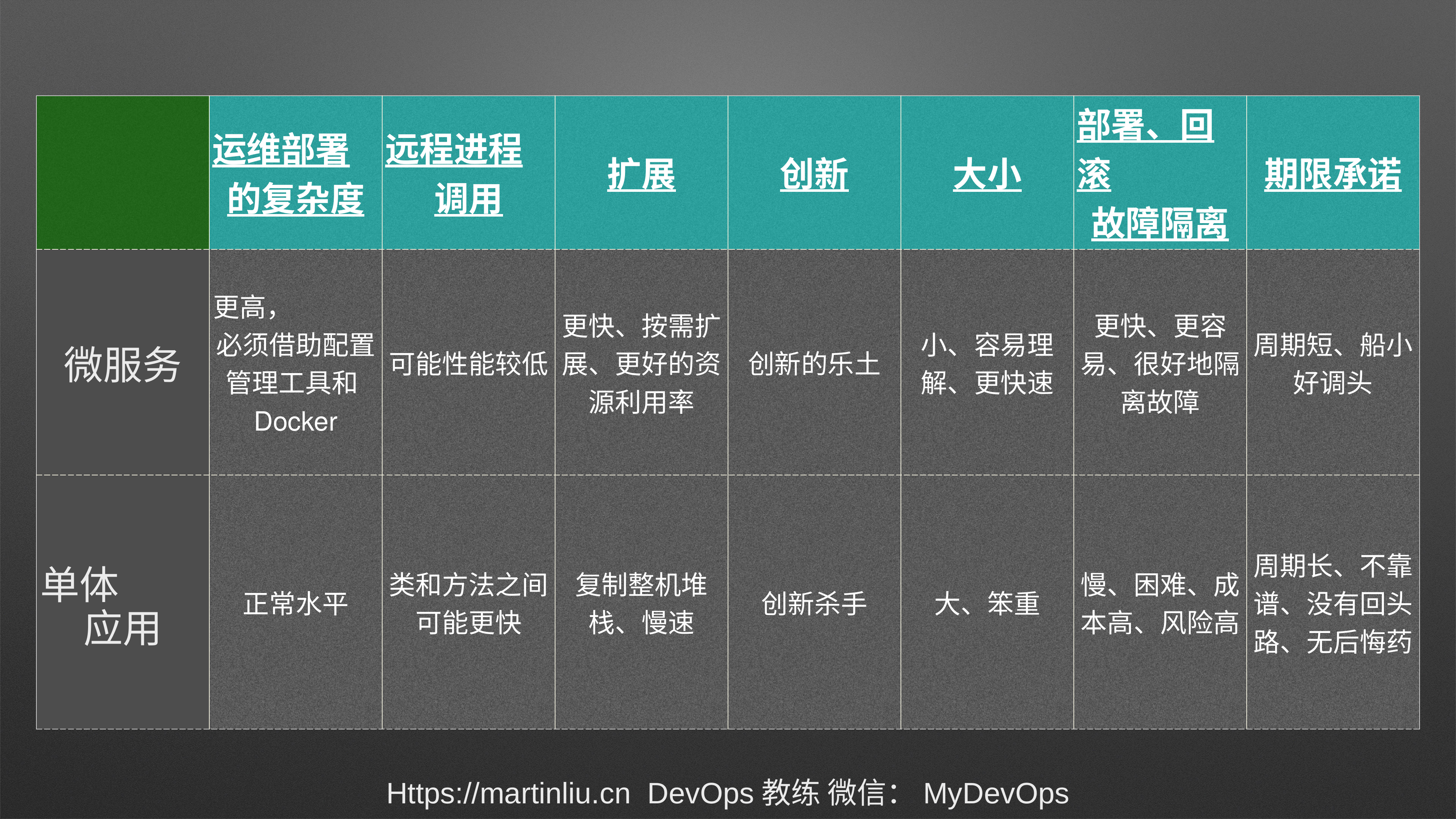

|  | 运维部署 的复杂度 | 远程进程 调用 | 扩展 | 创新 | 大小 | 部署、回滚 故障隔离 | 期限承诺 |
| --- | --- | --- | --- | --- | --- | --- | --- |
| 微服务 | 更高， 必须借助配置管理工具和Docker | 可能性能较低 | 更快、按需扩展、更好的资源利用率 | 创新的乐土 | 小、容易理解、更快速 | 更快、更容易、很好地隔离故障 | 周期短、船小好调头 |
| 单体 应用 | 正常水平 | 类和方法之间可能更快 | 复制整机堆栈、慢速 | 创新杀手 | 大、笨重 | 慢、困难、成本高、风险高 | 周期长、不靠谱、没有回头路、无后悔药 |